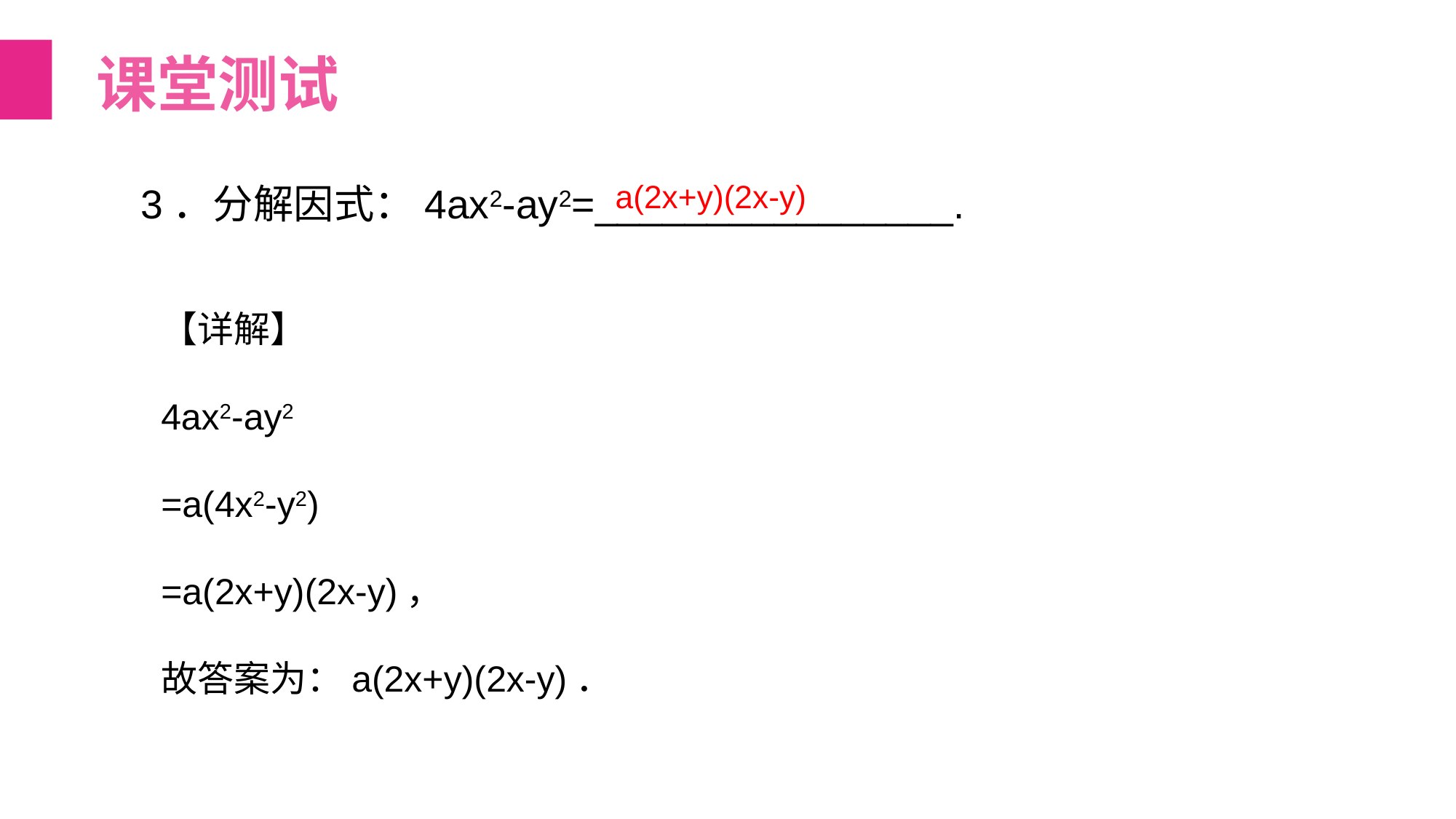

课堂测试
3．分解因式：4ax2-ay2=________________.
a(2x+y)(2x-y)
【详解】
4ax2-ay2
=a(4x2-y2)
=a(2x+y)(2x-y)，
故答案为：a(2x+y)(2x-y)．